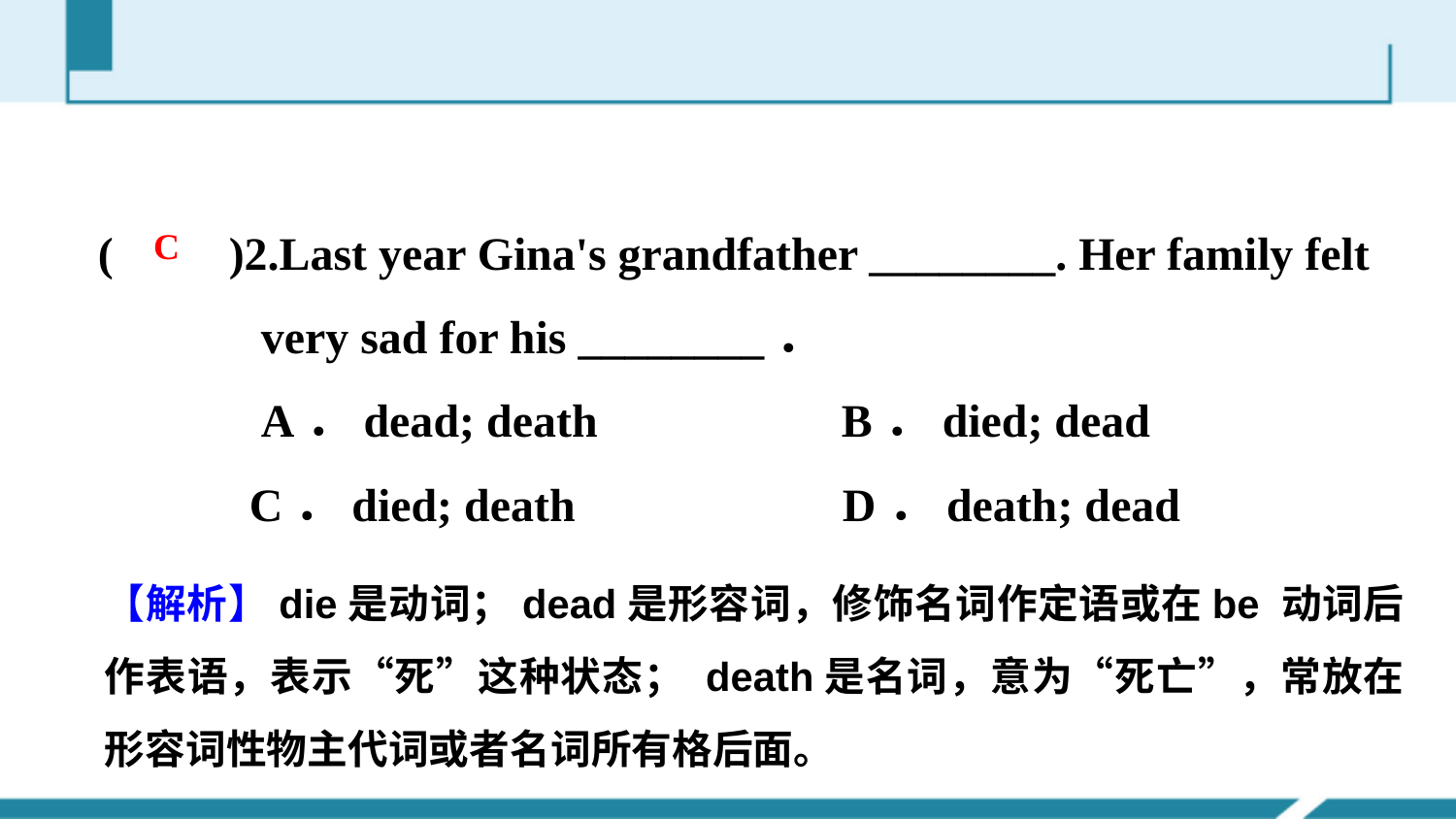

(　　)2.Last year Gina's grandfather ________. Her family felt
              very sad for his ________．
              A．dead; death                     B．died; dead
             C．died; death                       D．death; dead
C
【解析】die是动词；dead是形容词，修饰名词作定语或在be 动词后作表语，表示“死”这种状态； death是名词，意为“死亡”，常放在形容词性物主代词或者名词所有格后面。